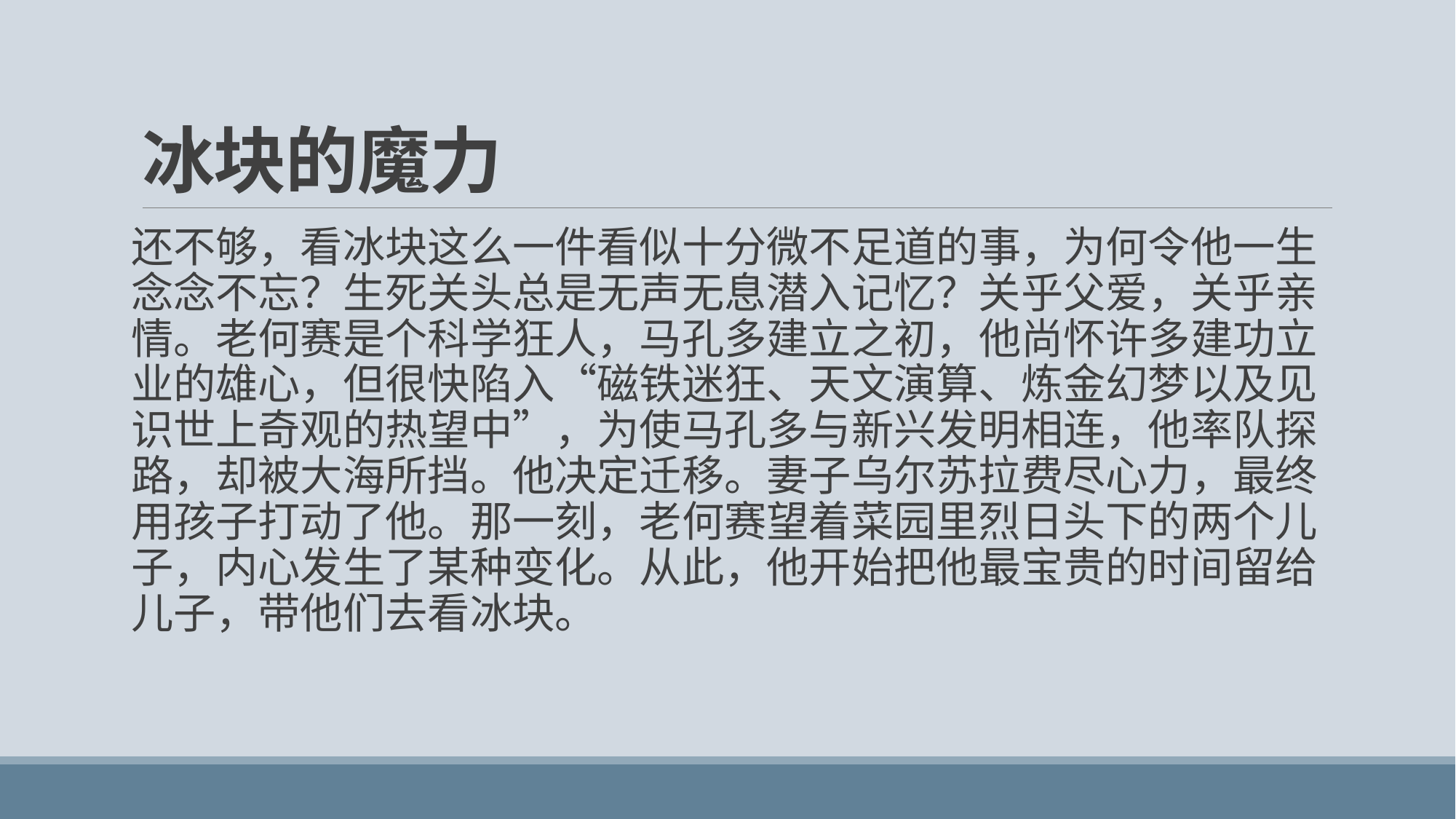

# 冰块的魔力
还不够，看冰块这么一件看似十分微不足道的事，为何令他一生念念不忘？生死关头总是无声无息潜入记忆？关乎父爱，关乎亲情。老何赛是个科学狂人，马孔多建立之初，他尚怀许多建功立业的雄心，但很快陷入“磁铁迷狂、天文演算、炼金幻梦以及见识世上奇观的热望中”，为使马孔多与新兴发明相连，他率队探路，却被大海所挡。他决定迁移。妻子乌尔苏拉费尽心力，最终用孩子打动了他。那一刻，老何赛望着菜园里烈日头下的两个儿子，内心发生了某种变化。从此，他开始把他最宝贵的时间留给儿子，带他们去看冰块。